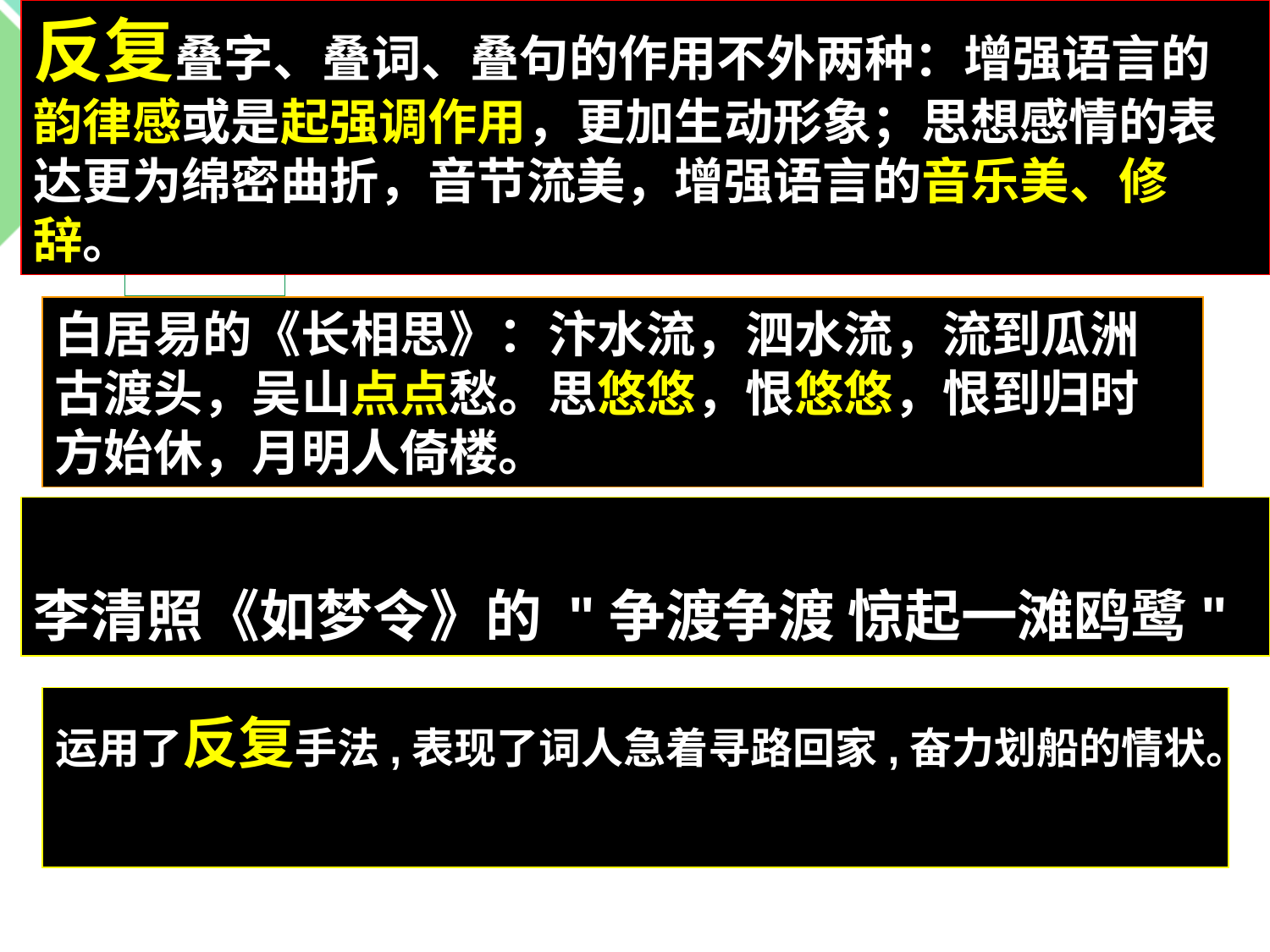

反复叠字、叠词、叠句的作用不外两种：增强语言的韵律感或是起强调作用，更加生动形象；思想感情的表达更为绵密曲折，音节流美，增强语言的音乐美、修辞。
白居易的《长相思》：汴水流，泗水流，流到瓜洲
古渡头，吴山点点愁。思悠悠，恨悠悠，恨到归时
方始休，月明人倚楼。
李清照《如梦令》的 "争渡争渡 惊起一滩鸥鹭"
运用了反复手法,表现了词人急着寻路回家,奋力划船的情状。